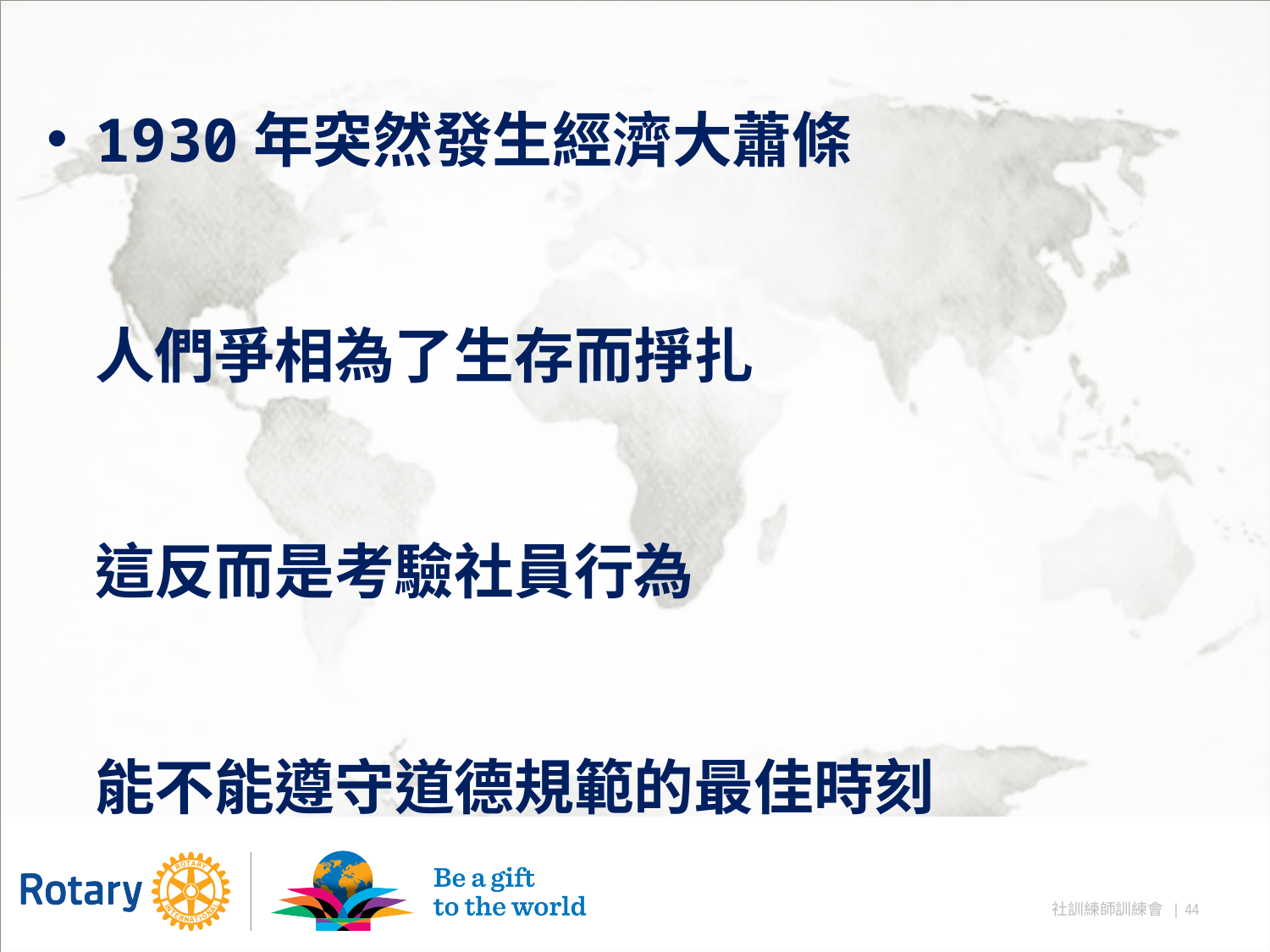

#
1930年突然發生經濟大蕭條
人們爭相為了生存而掙扎
這反而是考驗社員行為
能不能遵守道德規範的最佳時刻